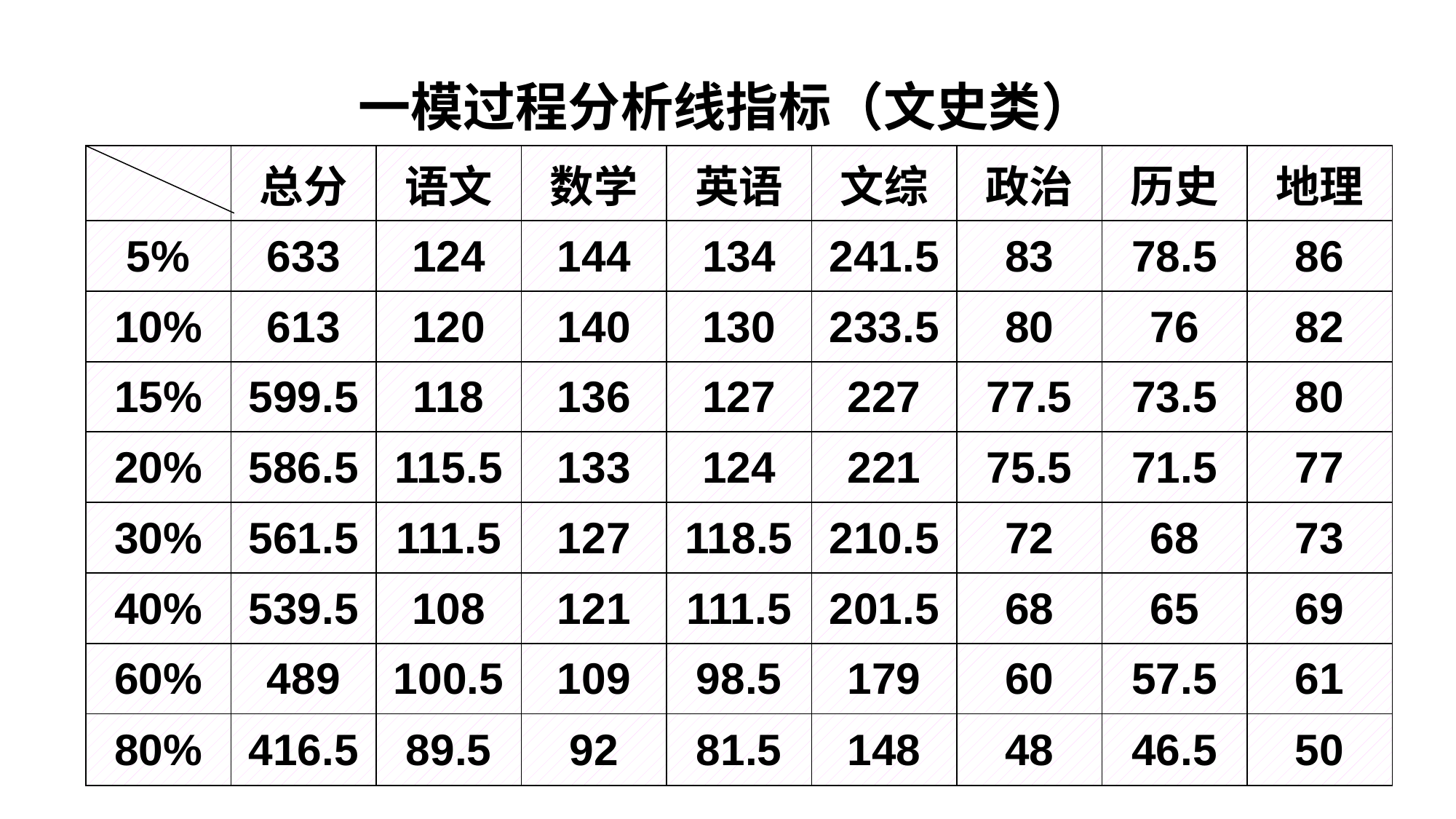

一模过程分析线指标（文史类）

|  | 总分 | 语文 | 数学 | 英语 | 文综 | 政治 | 历史 | 地理 |
| --- | --- | --- | --- | --- | --- | --- | --- | --- |
| 5% | 633 | 124 | 144 | 134 | 241.5 | 83 | 78.5 | 86 |
| 10% | 613 | 120 | 140 | 130 | 233.5 | 80 | 76 | 82 |
| 15% | 599.5 | 118 | 136 | 127 | 227 | 77.5 | 73.5 | 80 |
| 20% | 586.5 | 115.5 | 133 | 124 | 221 | 75.5 | 71.5 | 77 |
| 30% | 561.5 | 111.5 | 127 | 118.5 | 210.5 | 72 | 68 | 73 |
| 40% | 539.5 | 108 | 121 | 111.5 | 201.5 | 68 | 65 | 69 |
| 60% | 489 | 100.5 | 109 | 98.5 | 179 | 60 | 57.5 | 61 |
| 80% | 416.5 | 89.5 | 92 | 81.5 | 148 | 48 | 46.5 | 50 |